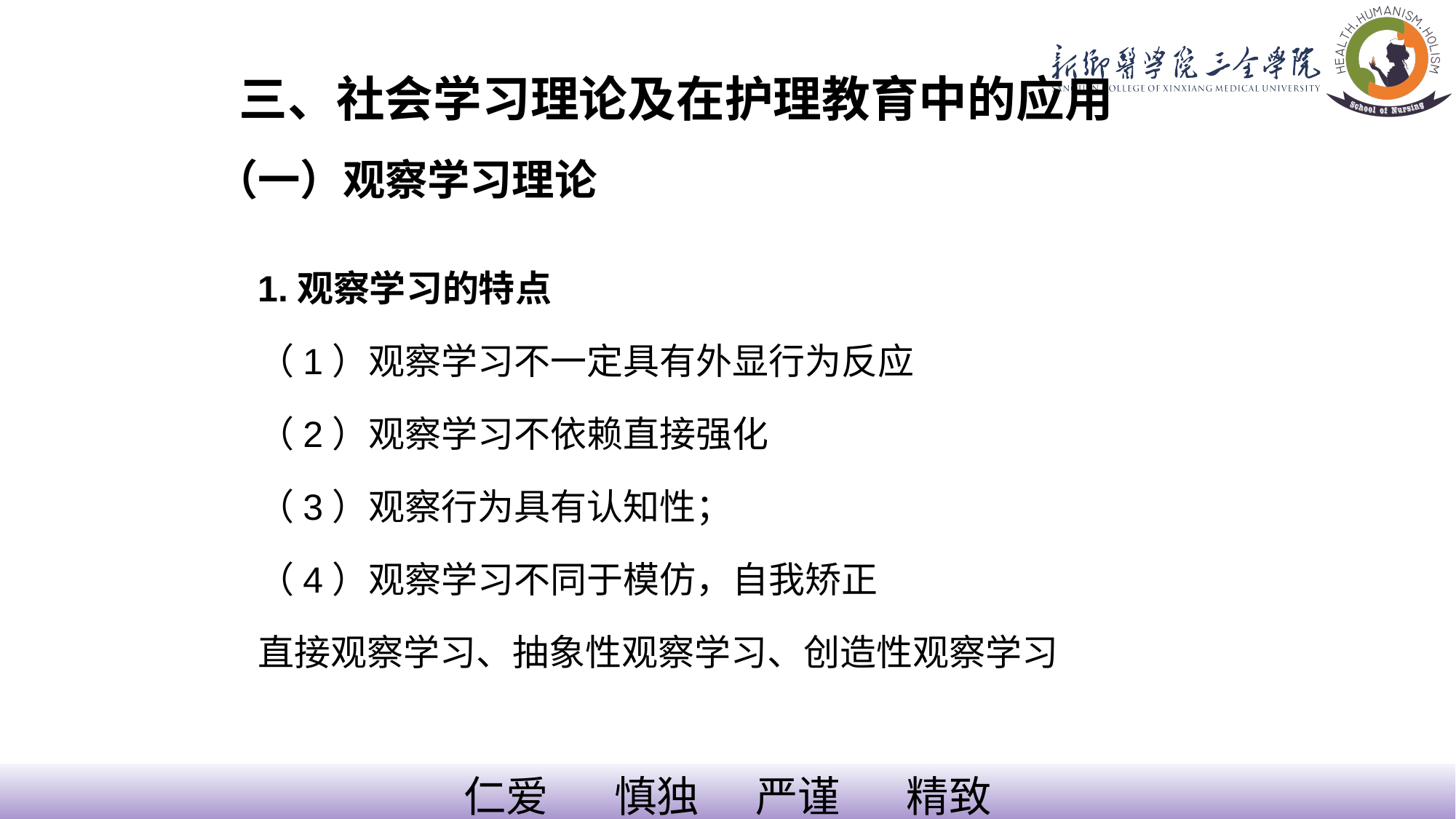

三、社会学习理论及在护理教育中的应用
（一）观察学习理论
1.观察学习的特点
（1）观察学习不一定具有外显行为反应
（2）观察学习不依赖直接强化
（3）观察行为具有认知性；
（4）观察学习不同于模仿，自我矫正
直接观察学习、抽象性观察学习、创造性观察学习